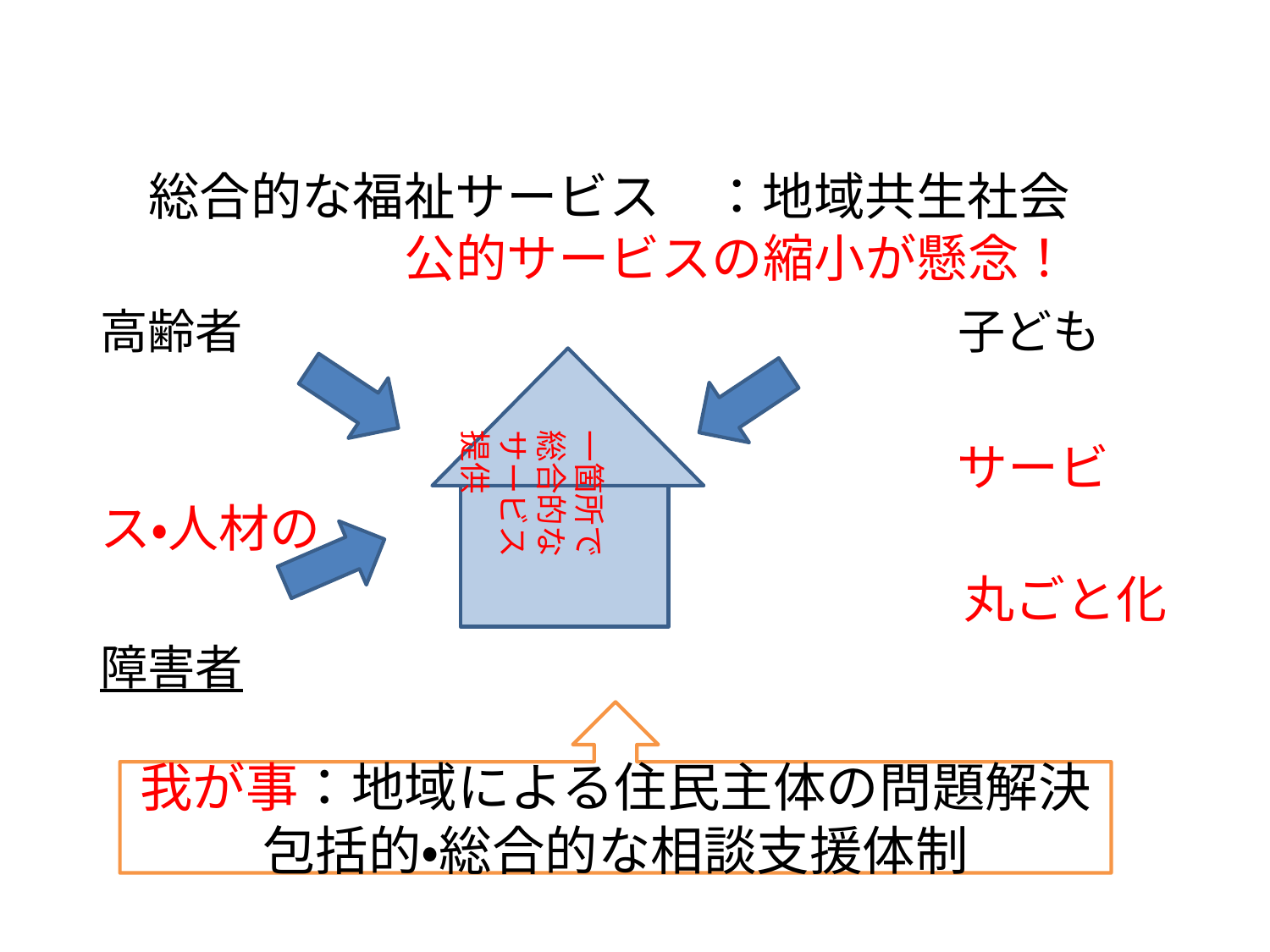

# 総合的な福祉サービス　：地域共生社会　　 　　　　公的サービスの縮小が懸念！
高齢者　　　　　　　　　　　　　　　子ども

　　　　　　　　　　　　　　　　　　サービス・人材の
　　　　　　　　　　　　　　　　　丸ごと化
障害者

一箇所で総合的なサービス提供

我が事：地域による住民主体の問題解決
包括的・総合的な相談支援体制